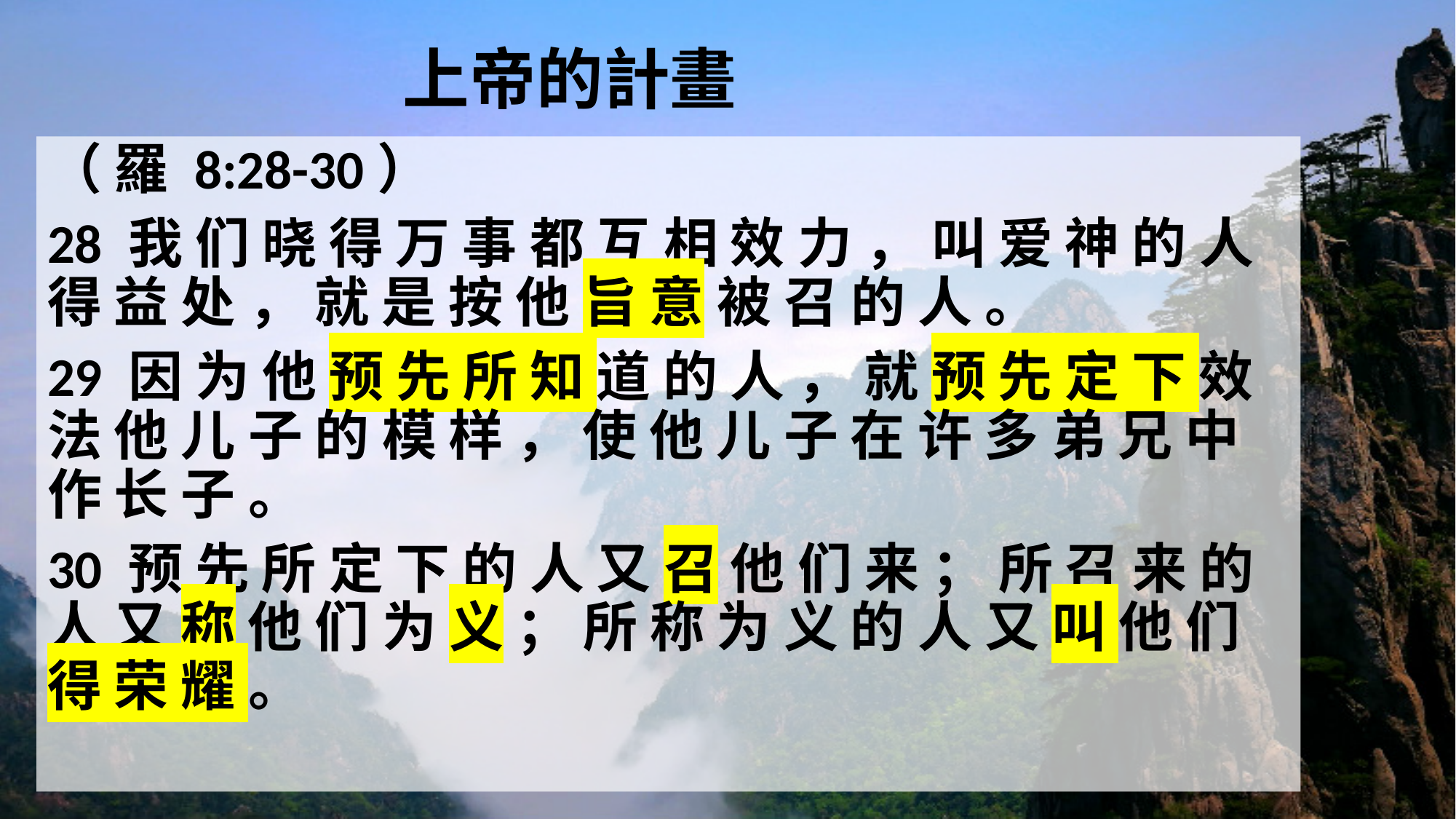

# 上帝的計畫
（ 羅 8:28-30）
28 我 们 晓 得 万 事 都 互 相 效 力 ， 叫 爱 神 的 人 得 益 处 ， 就 是 按 他 旨 意 被 召 的 人 。
29 因 为 他 预 先 所 知 道 的 人 ， 就 预 先 定 下 效 法 他 儿 子 的 模 样 ， 使 他 儿 子 在 许 多 弟 兄 中 作 长 子 。
30 预 先 所 定 下 的 人 又 召 他 们 来 ； 所 召 来 的 人 又 称 他 们 为 义 ； 所 称 为 义 的 人 又 叫 他 们 得 荣 耀 。